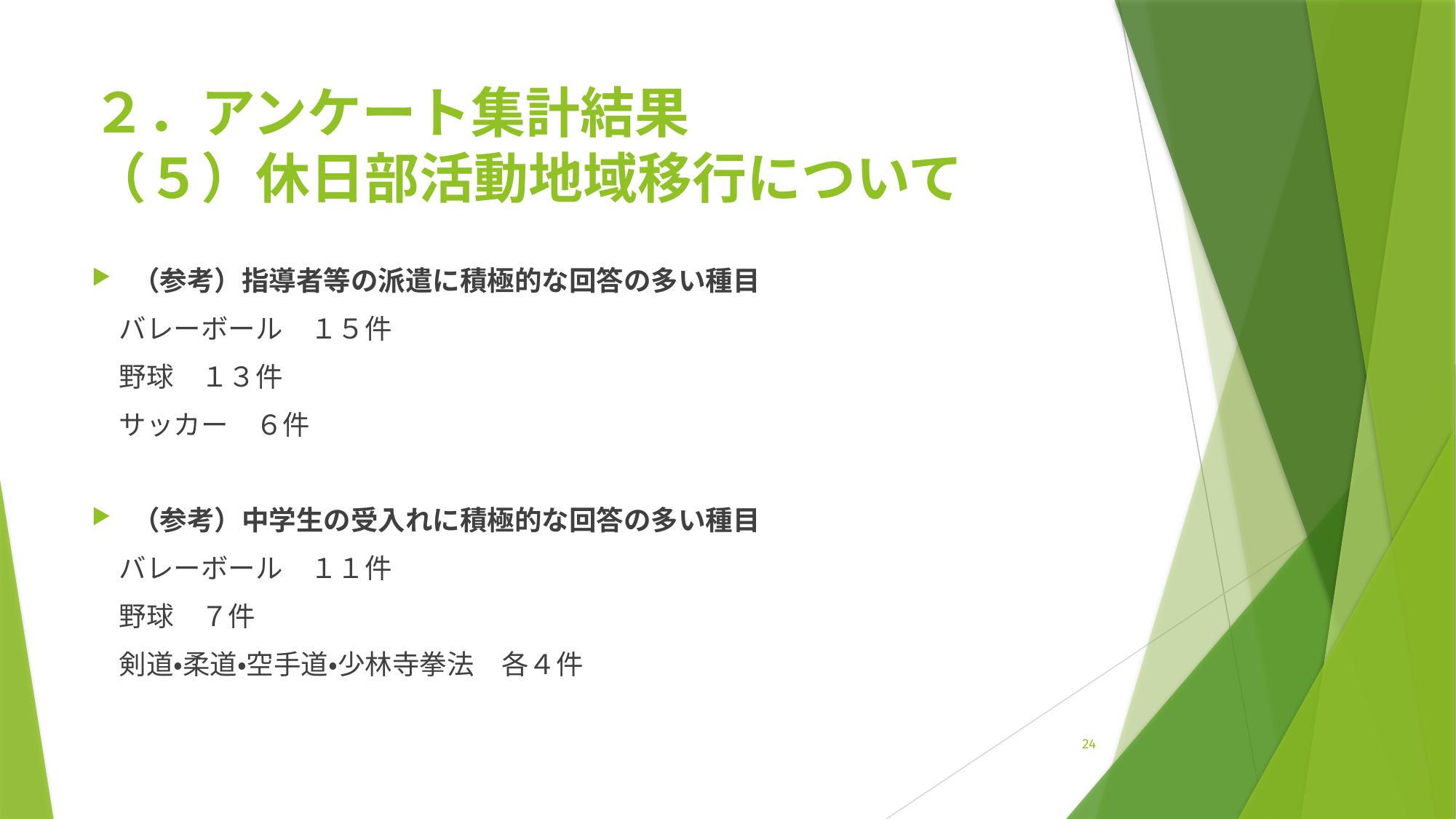

# ２．アンケート集計結果 （５）休日部活動地域移行について
（参考）指導者等の派遣に積極的な回答の多い種目
　バレーボール　１５件
　野球　１３件
　サッカー　６件

（参考）中学生の受入れに積極的な回答の多い種目
　バレーボール　１１件
　野球　７件
　剣道・柔道・空手道・少林寺拳法　各４件

24